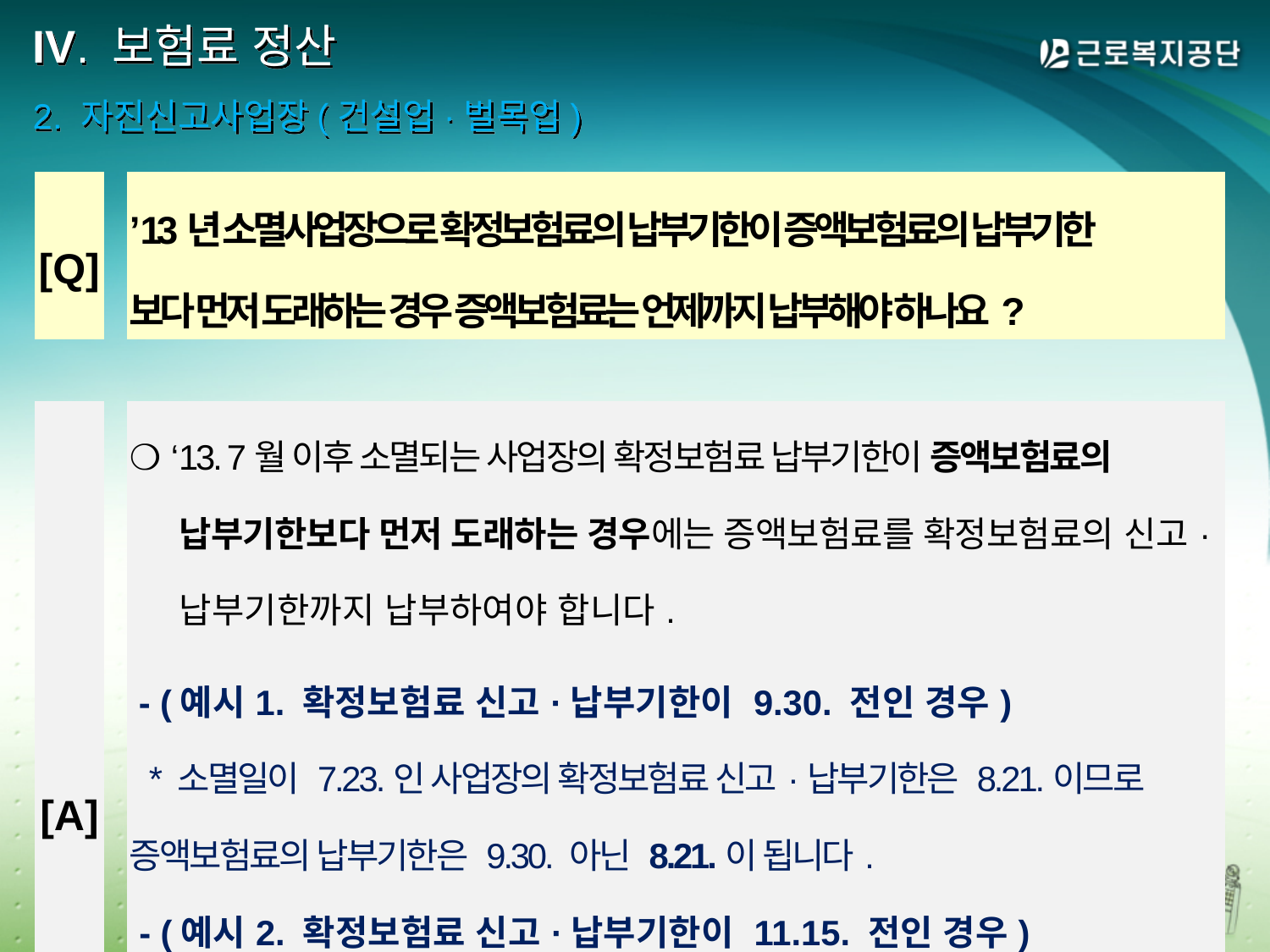

# IV. 보험료 정산 2. 자진신고사업장(건설업·벌목업)
| [Q] |  | ’13년 소멸사업장으로 확정보험료의 납부기한이 증액보험료의 납부기한 보다 먼저 도래하는 경우 증액보험료는 언제까지 납부해야 하나요? |
| --- | --- | --- |
|  |  |  |
| [A] |  | ❍ ‘13. 7월 이후 소멸되는 사업장의 확정보험료 납부기한이 증액보험료의 납부기한보다 먼저 도래하는 경우에는 증액보험료를 확정보험료의 신고·납부기한까지 납부하여야 합니다.  - (예시1. 확정보험료 신고·납부기한이 9.30. 전인 경우)   \* 소멸일이 7.23.인 사업장의 확정보험료 신고·납부기한은 8.21.이므로 증액보험료의 납부기한은 9.30. 아닌 8.21.이 됩니다.  - (예시2. 확정보험료 신고·납부기한이 11.15. 전인 경우)   \* 소멸일이 9.23.인 사업장의 확정보험료 신고·납부기한은 10.22.이므로 분할납부 증액보험료 2회분의 납부기한은 11.15.이 아닌 10.22.이 됩니다. |